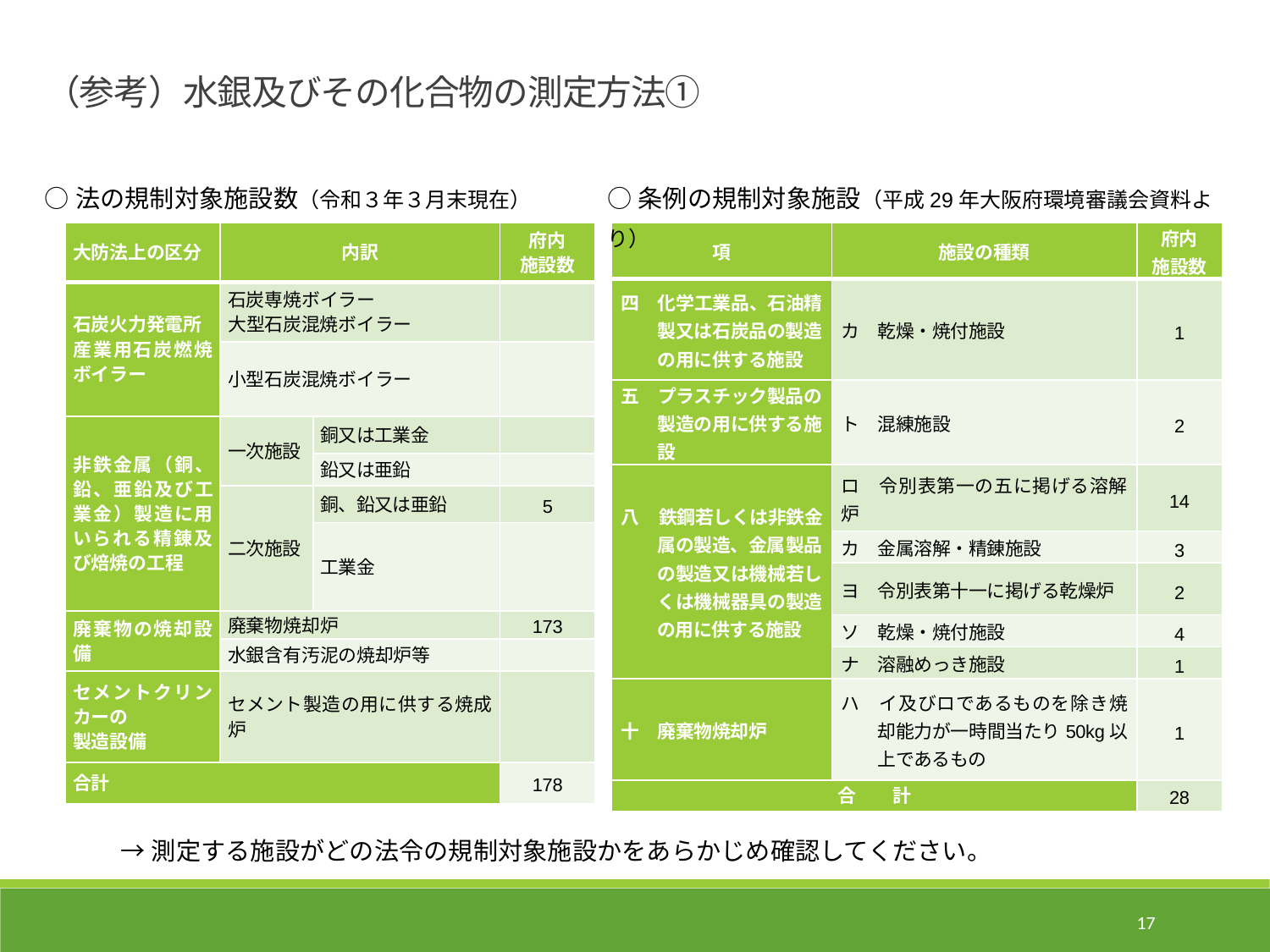

（参考）水銀及びその化合物の測定方法①
○法の規制対象施設数（令和３年３月末現在）
○条例の規制対象施設（平成29年大阪府環境審議会資料より）
| 大防法上の区分 | 内訳 |  | 府内 施設数 |
| --- | --- | --- | --- |
| 石炭火力発電所 産業用石炭燃焼ボイラー | 石炭専焼ボイラー 大型石炭混焼ボイラー |  |  |
|  | 小型石炭混焼ボイラー |  |  |
| 非鉄金属（銅、鉛、亜鉛及び工業金）製造に用いられる精錬及び焙焼の工程 | 一次施設 | 銅又は工業金 |  |
|  |  | 鉛又は亜鉛 |  |
|  | 二次施設 | 銅、鉛又は亜鉛 | 5 |
|  |  | 工業金 |  |
| 廃棄物の焼却設備 | 廃棄物焼却炉 |  | 173 |
|  | 水銀含有汚泥の焼却炉等 |  |  |
| セメントクリンカーの 製造設備 | セメント製造の用に供する焼成炉 |  |  |
| 合計 |  |  | 178 |
| 項 | 施設の種類 | 府内 施設数 |
| --- | --- | --- |
| 四　化学工業品、石油精製又は石炭品の製造の用に供する施設 | カ　乾燥・焼付施設 | 1 |
| 五　プラスチック製品の製造の用に供する施設 | ト　混練施設 | 2 |
| 八　鉄鋼若しくは非鉄金属の製造、金属製品の製造又は機械若しくは機械器具の製造の用に供する施設 | ロ　令別表第一の五に掲げる溶解炉 | 14 |
|  | カ　金属溶解・精錬施設 | 3 |
|  | ヨ　令別表第十一に掲げる乾燥炉 | 2 |
|  | ソ　乾燥・焼付施設 | 4 |
|  | ナ　溶融めっき施設 | 1 |
| 十　廃棄物焼却炉 | ハ　イ及びロであるものを除き焼却能力が一時間当たり50kg以上であるもの | 1 |
| 合　　計 |  | 28 |
→測定する施設がどの法令の規制対象施設かをあらかじめ確認してください。
17